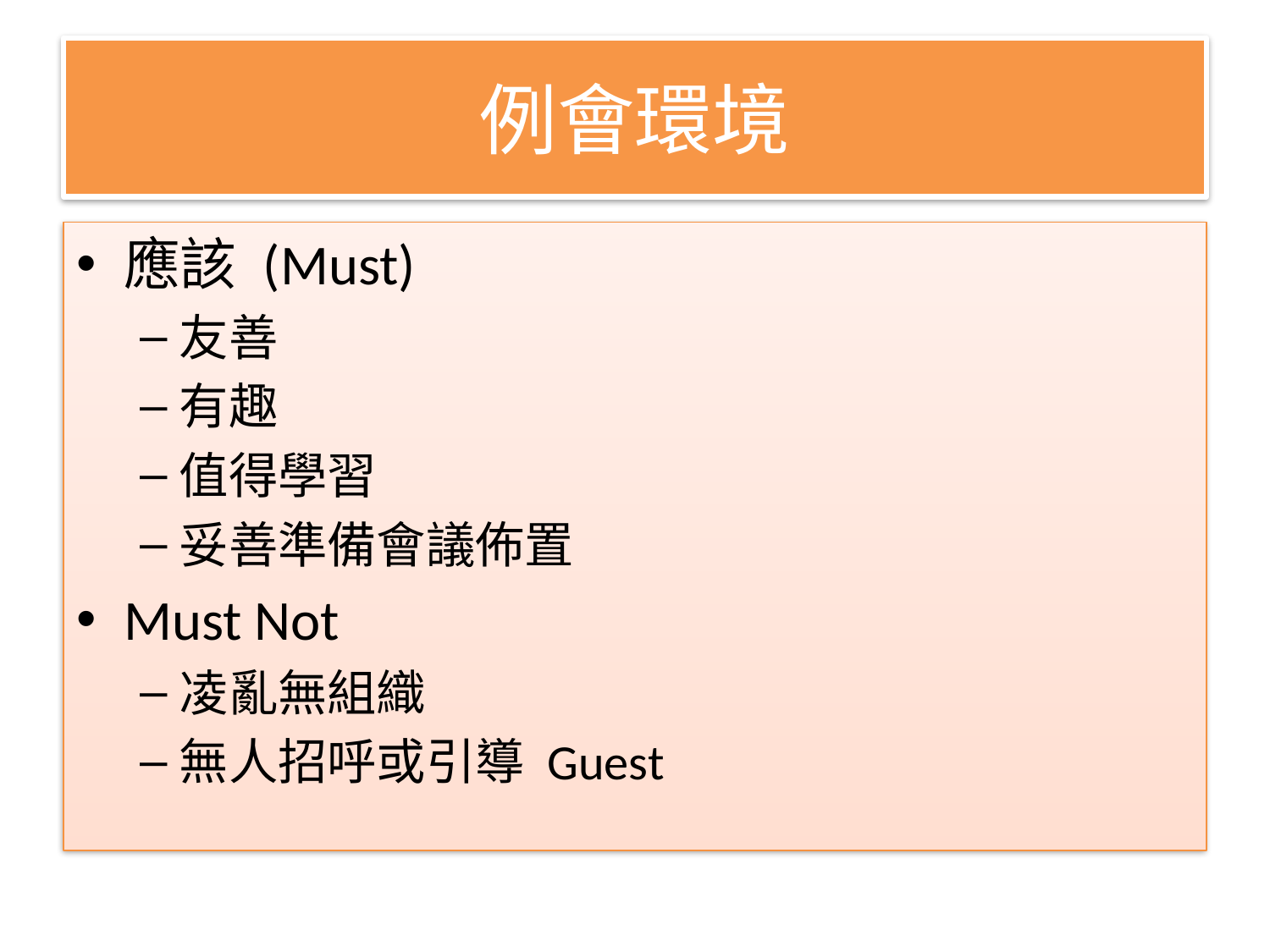

# 例會環境
應該 (Must)
友善
有趣
值得學習
妥善準備會議佈置
Must Not
凌亂無組織
無人招呼或引導 Guest